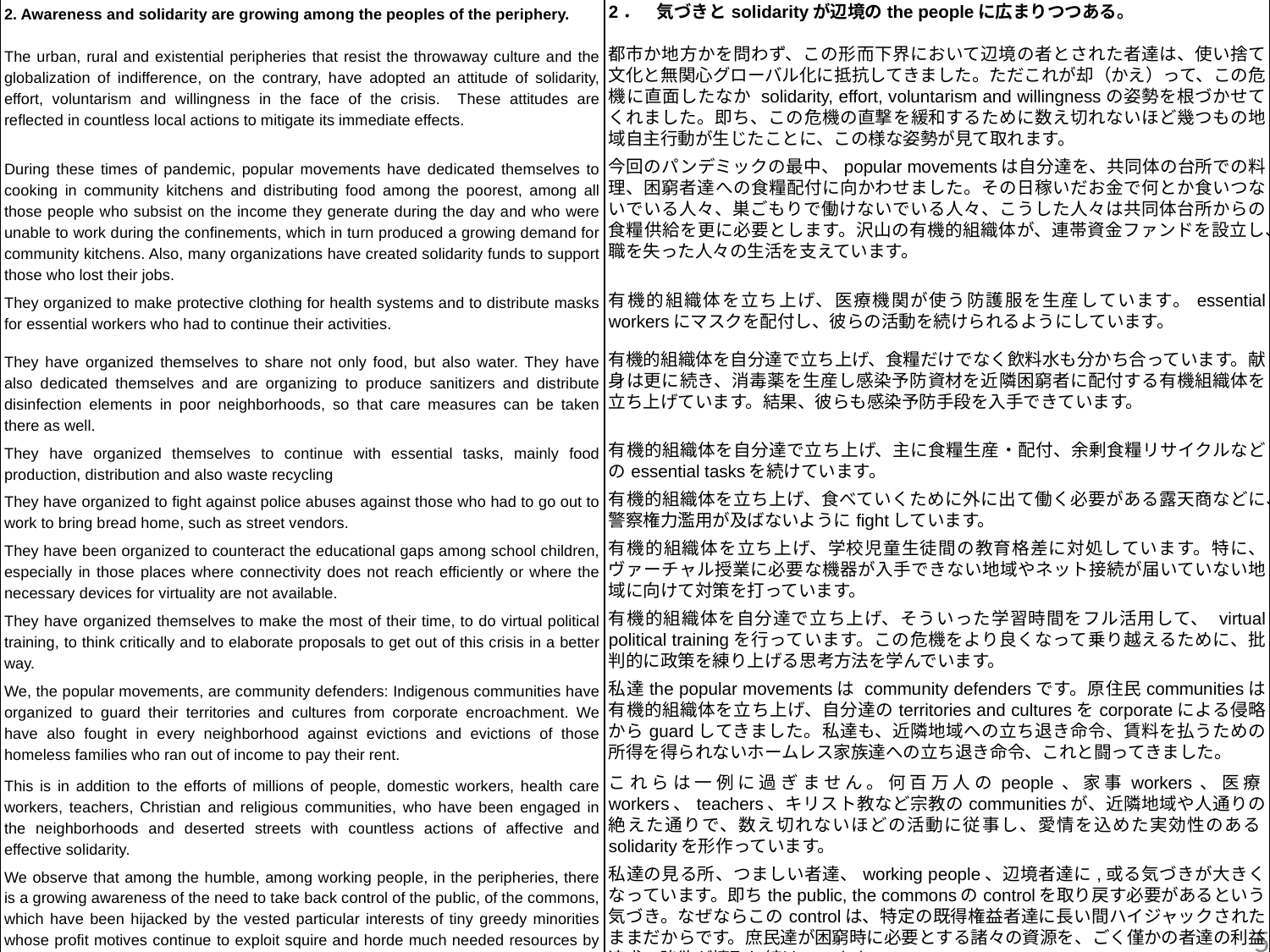

| 2. Awareness and solidarity are growing among the peoples of the periphery.   The urban, rural and existential peripheries that resist the throwaway culture and the globalization of indifference, on the contrary, have adopted an attitude of solidarity, effort, voluntarism and willingness in the face of the crisis. These attitudes are reflected in countless local actions to mitigate its immediate effects. | 2．　気づきとsolidarityが辺境のthe peopleに広まりつつある。   都市か地方かを問わず、この形而下界において辺境の者とされた者達は、使い捨て文化と無関心グローバル化に抵抗してきました。ただこれが却（かえ）って、この危機に直面したなか solidarity, effort, voluntarism and willingnessの姿勢を根づかせてくれました。即ち、この危機の直撃を緩和するために数え切れないほど幾つもの地域自主行動が生じたことに、この様な姿勢が見て取れます。 |
| --- | --- |
| During these times of pandemic, popular movements have dedicated themselves to cooking in community kitchens and distributing food among the poorest, among all those people who subsist on the income they generate during the day and who were unable to work during the confinements, which in turn produced a growing demand for community kitchens. Also, many organizations have created solidarity funds to support those who lost their jobs. | 今回のパンデミックの最中、popular movementsは自分達を、共同体の台所での料理、困窮者達への食糧配付に向かわせました。その日稼いだお金で何とか食いつないでいる人々、巣ごもりで働けないでいる人々、こうした人々は共同体台所からの食糧供給を更に必要とします。沢山の有機的組織体が、連帯資金ファンドを設立し、職を失った人々の生活を支えています。 |
| They organized to make protective clothing for health systems and to distribute masks for essential workers who had to continue their activities. | 有機的組織体を立ち上げ、医療機関が使う防護服を生産しています。essential workersにマスクを配付し、彼らの活動を続けられるようにしています。 |
| They have organized themselves to share not only food, but also water. They have also dedicated themselves and are organizing to produce sanitizers and distribute disinfection elements in poor neighborhoods, so that care measures can be taken there as well. | 有機的組織体を自分達で立ち上げ、食糧だけでなく飲料水も分かち合っています。献身は更に続き、消毒薬を生産し感染予防資材を近隣困窮者に配付する有機組織体を立ち上げています。結果、彼らも感染予防手段を入手できています。 |
| They have organized themselves to continue with essential tasks, mainly food production, distribution and also waste recycling | 有機的組織体を自分達で立ち上げ、主に食糧生産・配付、余剰食糧リサイクルなどのessential tasksを続けています。 |
| They have organized to fight against police abuses against those who had to go out to work to bring bread home, such as street vendors. | 有機的組織体を立ち上げ、食べていくために外に出て働く必要がある露天商などに、警察権力濫用が及ばないようにfightしています。 |
| They have been organized to counteract the educational gaps among school children, especially in those places where connectivity does not reach efficiently or where the necessary devices for virtuality are not available. | 有機的組織体を立ち上げ、学校児童生徒間の教育格差に対処しています。特に、ヴァーチャル授業に必要な機器が入手できない地域やネット接続が届いていない地域に向けて対策を打っています。 |
| They have organized themselves to make the most of their time, to do virtual political training, to think critically and to elaborate proposals to get out of this crisis in a better way. | 有機的組織体を自分達で立ち上げ、そういった学習時間をフル活用して、 virtual political trainingを行っています。この危機をより良くなって乗り越えるために、批判的に政策を練り上げる思考方法を学んでいます。 |
| We, the popular movements, are community defenders: Indigenous communities have organized to guard their territories and cultures from corporate encroachment. We have also fought in every neighborhood against evictions and evictions of those homeless families who ran out of income to pay their rent. | 私達the popular movementsは community defendersです。原住民communitiesは有機的組織体を立ち上げ、自分達のterritories and culturesをcorporateによる侵略からguardしてきました。私達も、近隣地域への立ち退き命令、賃料を払うための所得を得られないホームレス家族達への立ち退き命令、これと闘ってきました。 |
| This is in addition to the efforts of millions of people, domestic workers, health care workers, teachers, Christian and religious communities, who have been engaged in the neighborhoods and deserted streets with countless actions of affective and effective solidarity. | これらは一例に過ぎません。何百万人のpeople、家事workers、医療workers、teachers、キリスト教など宗教のcommunitiesが、近隣地域や人通りの絶えた通りで、数え切れないほどの活動に従事し、愛情を込めた実効性のあるsolidarityを形作っています。 |
| We observe that among the humble, among working people, in the peripheries, there is a growing awareness of the need to take back control of the public, of the commons, which have been hijacked by the vested particular interests of tiny greedy minorities whose profit motives continue to exploit squire and horde much needed resources by those most in need. | 私達の見る所、つましい者達、working people、辺境者達に,或る気づきが大きくなっています。即ちthe public, the commonsのcontrolを取り戻す必要があるという気づき。なぜならこのcontrolは、特定の既得権益者達に長い間ハイジャックされたままだからです。庶民達が困窮時に必要とする諸々の資源を、ごく僅かの者達の利益追求の強欲が搾取し続けています。 |
5